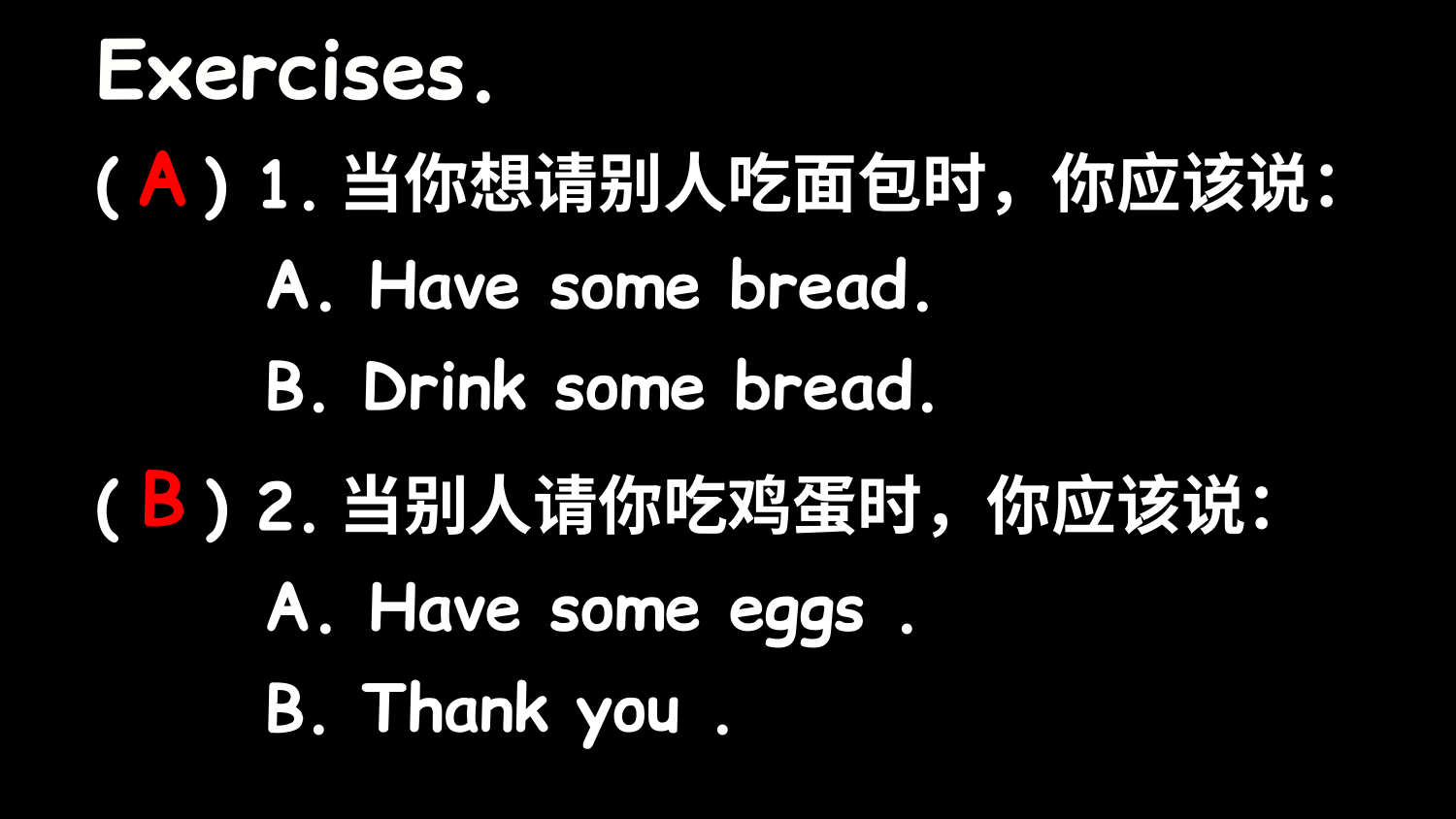

Exercises.
(   ) 1.当你想请别人吃面包时，你应该说：
      A. Have some bread.
      B. Drink some bread.
A
(   ) 2.当别人请你吃鸡蛋时，你应该说：
      A. Have some eggs .
      B. Thank you .
B